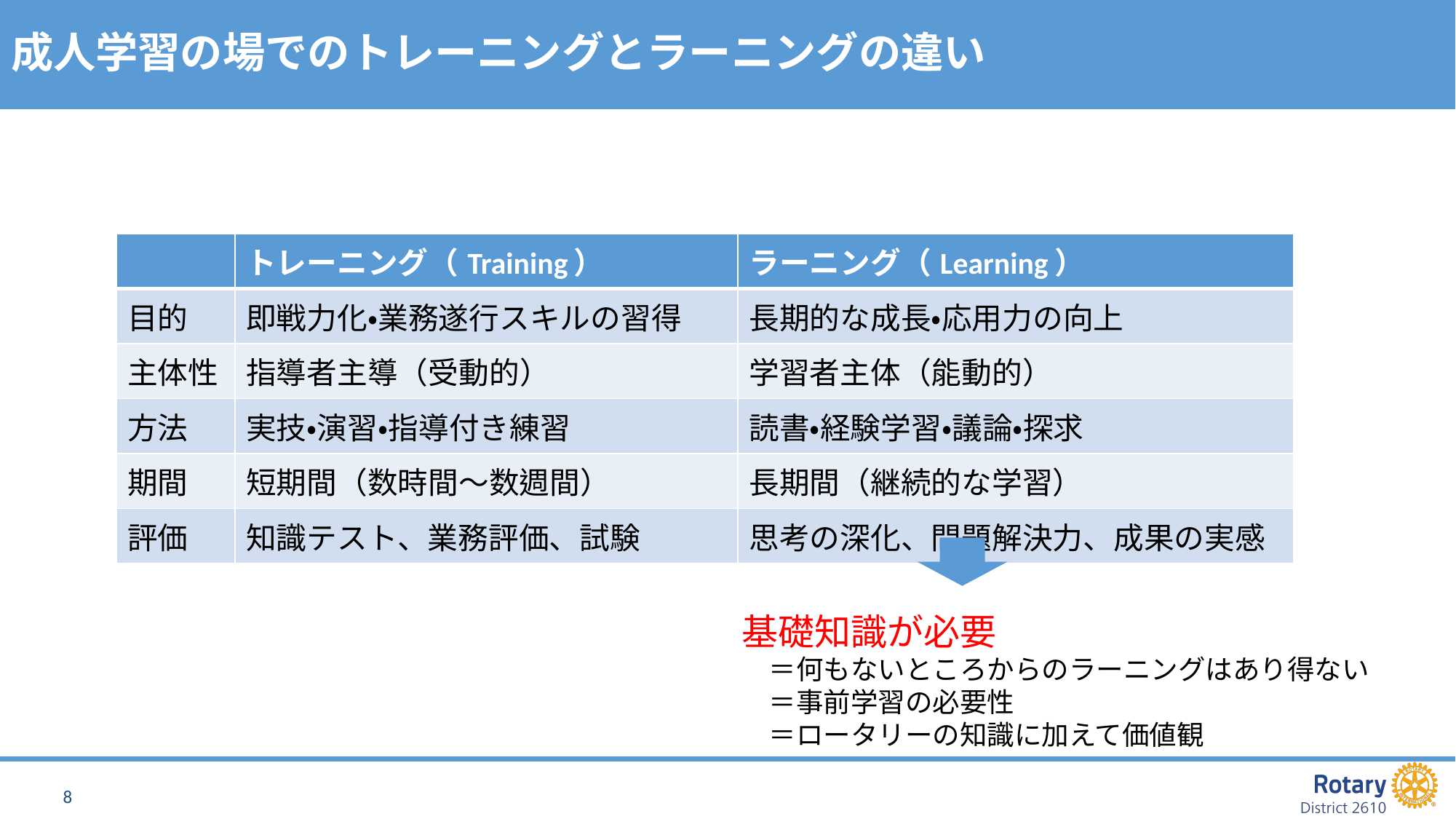

# 成人学習の場でのトレーニングとラーニングの違い
|  | トレーニング（Training） | ラーニング（Learning） |
| --- | --- | --- |
| 目的 | 即戦力化・業務遂行スキルの習得 | 長期的な成長・応用力の向上 |
| 主体性 | 指導者主導（受動的） | 学習者主体（能動的） |
| 方法 | 実技・演習・指導付き練習 | 読書・経験学習・議論・探求 |
| 期間 | 短期間（数時間〜数週間） | 長期間（継続的な学習） |
| 評価 | 知識テスト、業務評価、試験 | 思考の深化、問題解決力、成果の実感 |

基礎知識が必要
　＝何もないところからのラーニングはあり得ない
　＝事前学習の必要性
　＝ロータリーの知識に加えて価値観
8